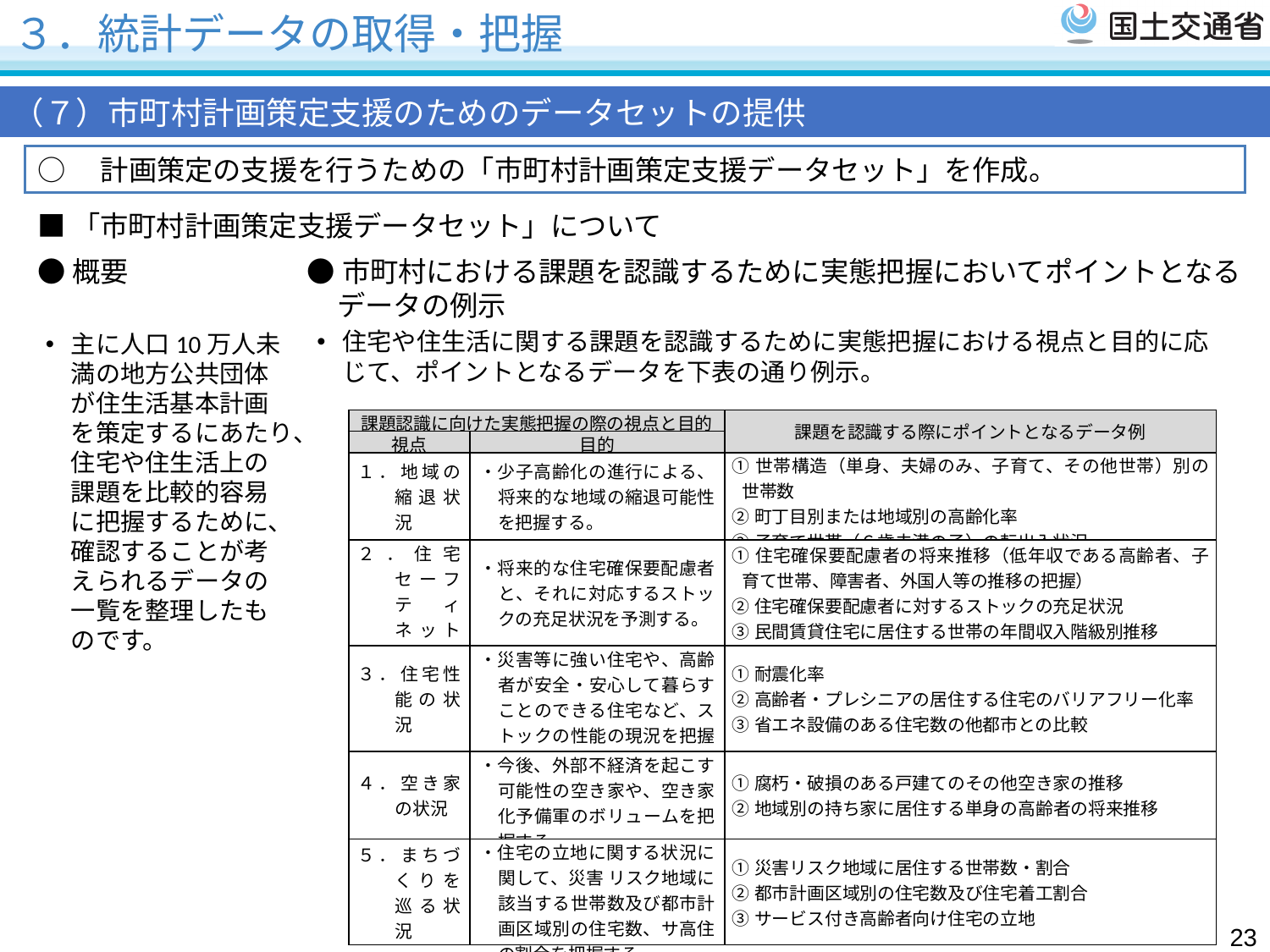

# ３．統計データの取得・把握
（７）市町村計画策定支援のためのデータセットの提供
○　計画策定の支援を行うための「市町村計画策定支援データセット」を作成。
■「市町村計画策定支援データセット」について
●概要
●市町村における課題を認識するために実態把握においてポイントとなるデータの例示
住宅や住生活に関する課題を認識するために実態把握における視点と目的に応じて、ポイントとなるデータを下表の通り例示。
主に人口10万人未満の地方公共団体が住生活基本計画を策定するにあたり、住宅や住生活上の課題を比較的容易に把握するために、確認することが考えられるデータの一覧を整理したものです。
| 課題認識に向けた実態把握の際の視点と目的 |  | 課題を認識する際にポイントとなるデータ例 |
| --- | --- | --- |
| 視点 | 目的 |  |
| １．地域の縮退状況 | ・少子高齢化の進行による、将来的な地域の縮退可能性を把握する。 | ①世帯構造（単身、夫婦のみ、子育て、その他世帯）別の世帯数 ②町丁目別または地域別の高齢化率 ③子育て世帯（６歳未満の子）の転出入状況 |
| ２．住宅セーフティネットの状況 | ・将来的な住宅確保要配慮者と、それに対応するストックの充足状況を予測する。 | ①住宅確保要配慮者の将来推移（低年収である高齢者、子育て世帯、障害者、外国人等の推移の把握） ②住宅確保要配慮者に対するストックの充足状況 ③民間賃貸住宅に居住する世帯の年間収入階級別推移 |
| ３．住宅性能の状況 | ・災害等に強い住宅や、高齢者が安全・安心して暮らすことのできる住宅など、ストックの性能の現況を把握する。 | ①耐震化率 ②高齢者・プレシニアの居住する住宅のバリアフリー化率 ③省エネ設備のある住宅数の他都市との比較 |
| ４．空き家の状況 | ・今後、外部不経済を起こす可能性の空き家や、空き家化予備軍のボリュームを把握する。 | ①腐朽・破損のある戸建てのその他空き家の推移 ②地域別の持ち家に居住する単身の高齢者の将来推移 |
| ５．まちづくりを巡る状況 | ・住宅の立地に関する状況に関して、災害 リスク地域に該当する世帯数及び都市計画区域別の住宅数、サ高住の割合を把握する。 | ①災害リスク地域に居住する世帯数・割合 ②都市計画区域別の住宅数及び住宅着工割合 ③サービス付き高齢者向け住宅の立地 |
23